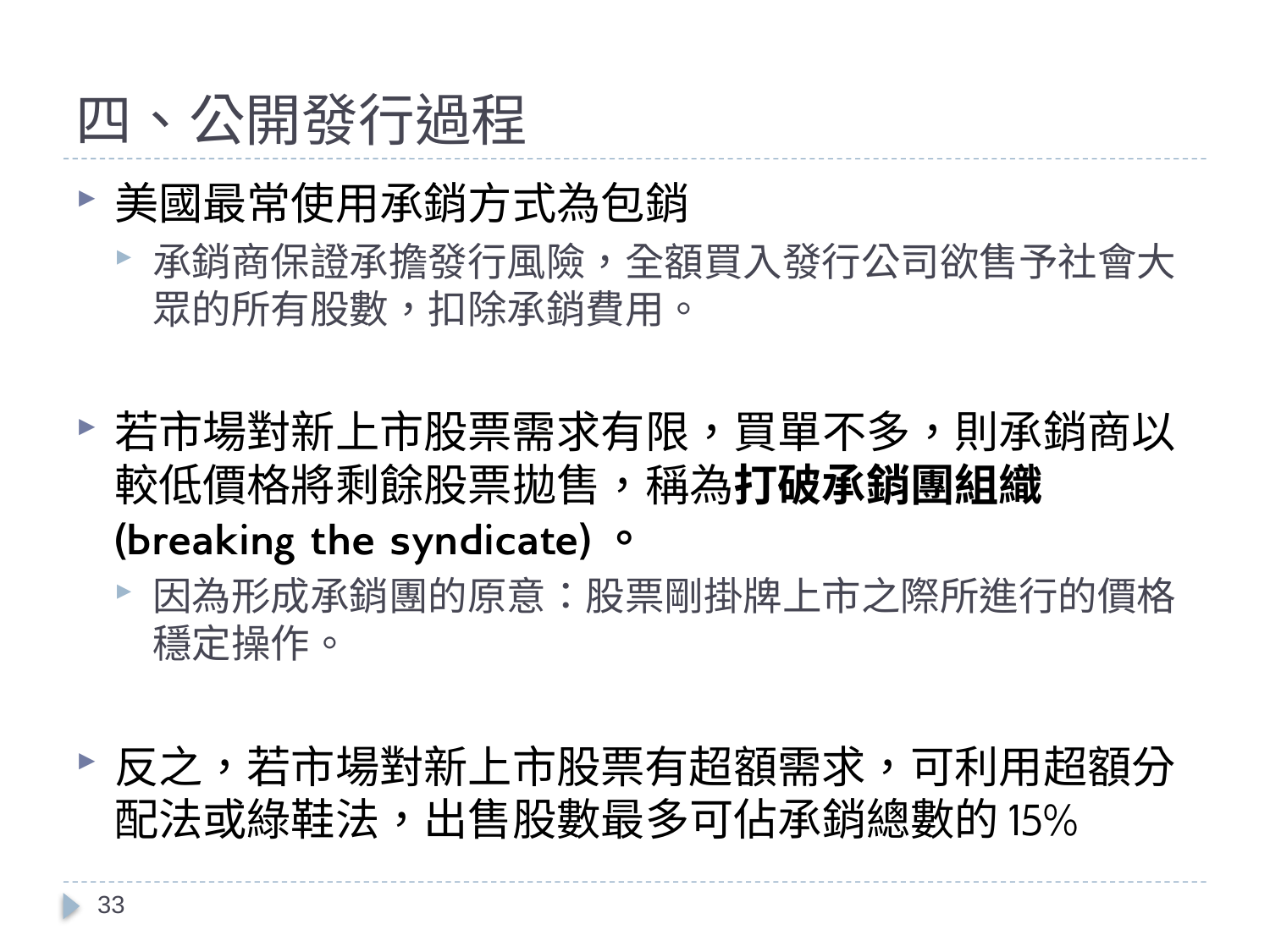

# 四、公開發行過程
美國最常使用承銷方式為包銷
承銷商保證承擔發行風險，全額買入發行公司欲售予社會大眾的所有股數，扣除承銷費用。

若市場對新上市股票需求有限，買單不多，則承銷商以較低價格將剩餘股票拋售，稱為打破承銷團組織(breaking the syndicate)。
因為形成承銷團的原意：股票剛掛牌上市之際所進行的價格穩定操作。

反之，若市場對新上市股票有超額需求，可利用超額分配法或綠鞋法，出售股數最多可佔承銷總數的15%
33